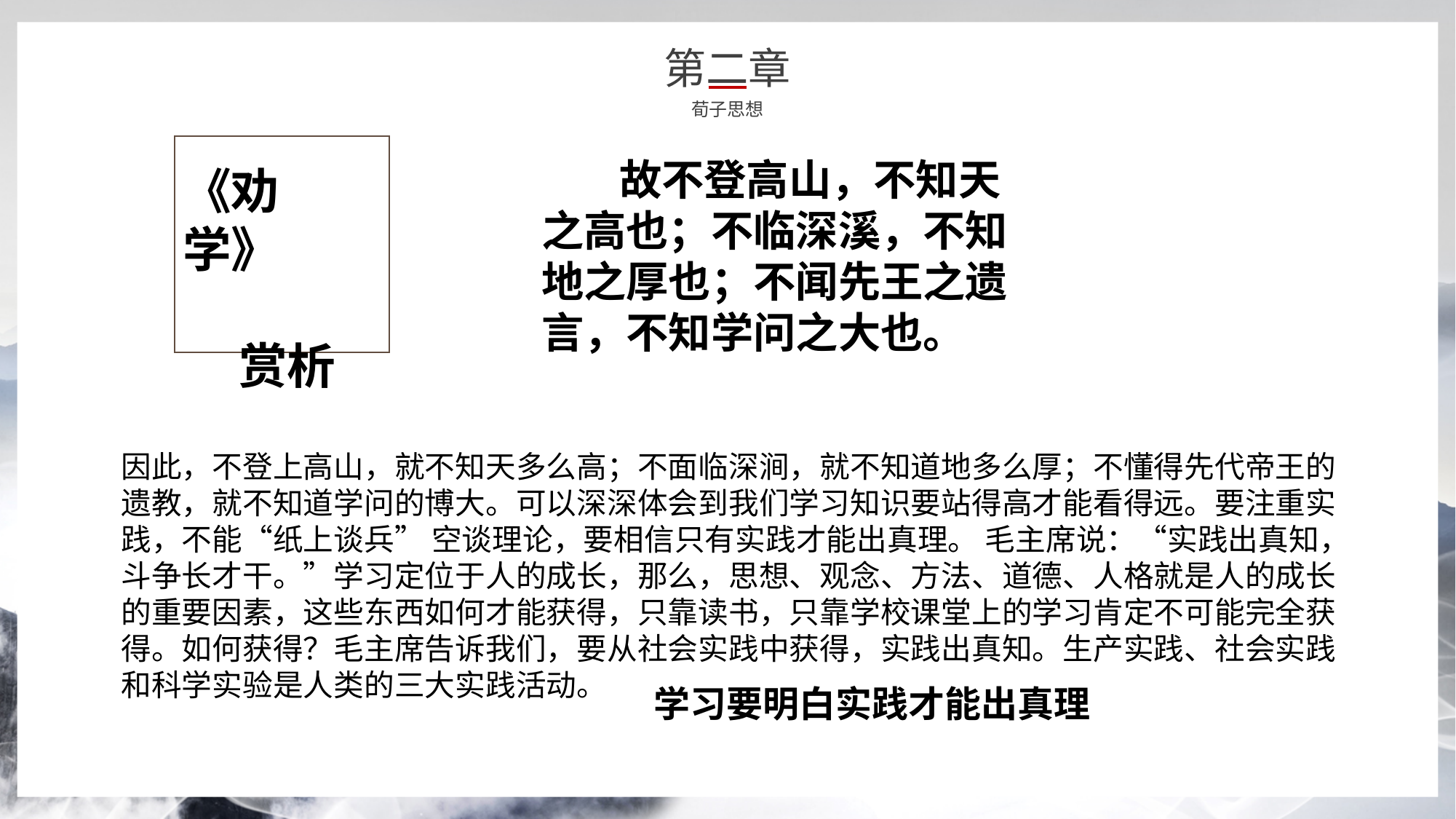

第二章
荀子思想

       故不登高山，不知天之高也；不临深溪，不知地之厚也；不闻先王之遗言，不知学问之大也。
《劝学》

    赏析
因此，不登上高山，就不知天多么高；不面临深涧，就不知道地多么厚；不懂得先代帝王的遗教，就不知道学问的博大。可以深深体会到我们学习知识要站得高才能看得远。要注重实践，不能“纸上谈兵” 空谈理论，要相信只有实践才能出真理。 毛主席说：“实践出真知，斗争长才干。”学习定位于人的成长，那么，思想、观念、方法、道德、人格就是人的成长的重要因素，这些东西如何才能获得，只靠读书，只靠学校课堂上的学习肯定不可能完全获得。如何获得？毛主席告诉我们，要从社会实践中获得，实践出真知。生产实践、社会实践和科学实验是人类的三大实践活动。
学习要明白实践才能出真理